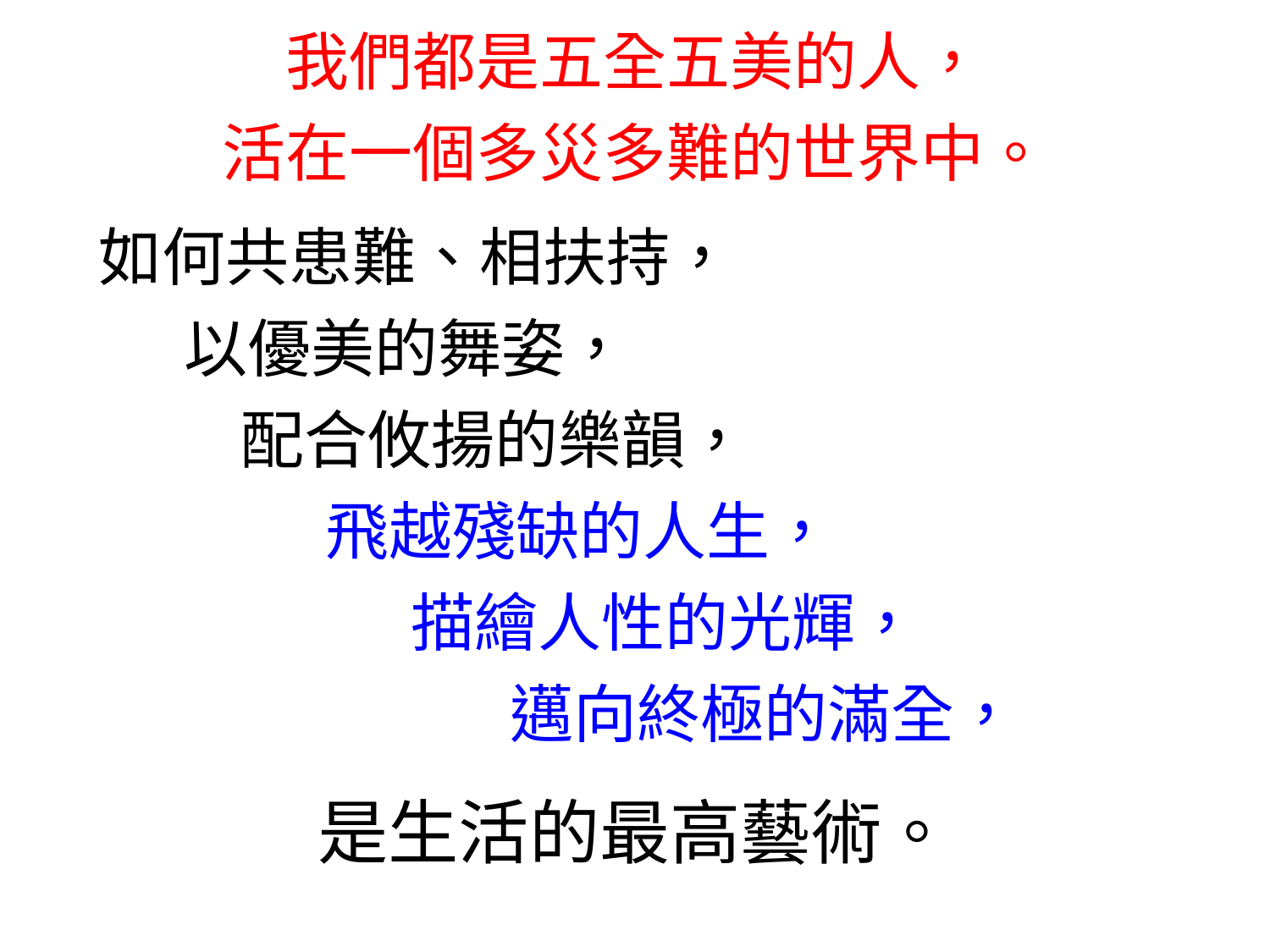

我們都是五全五美的人，
活在一個多災多難的世界中。
     如何共患難、相扶持，
           以優美的舞姿，
               配合攸揚的樂韻，
                     飛越殘缺的人生，
                           描繪人性的光輝，
                                  邁向終極的滿全，
是生活的最高藝術。